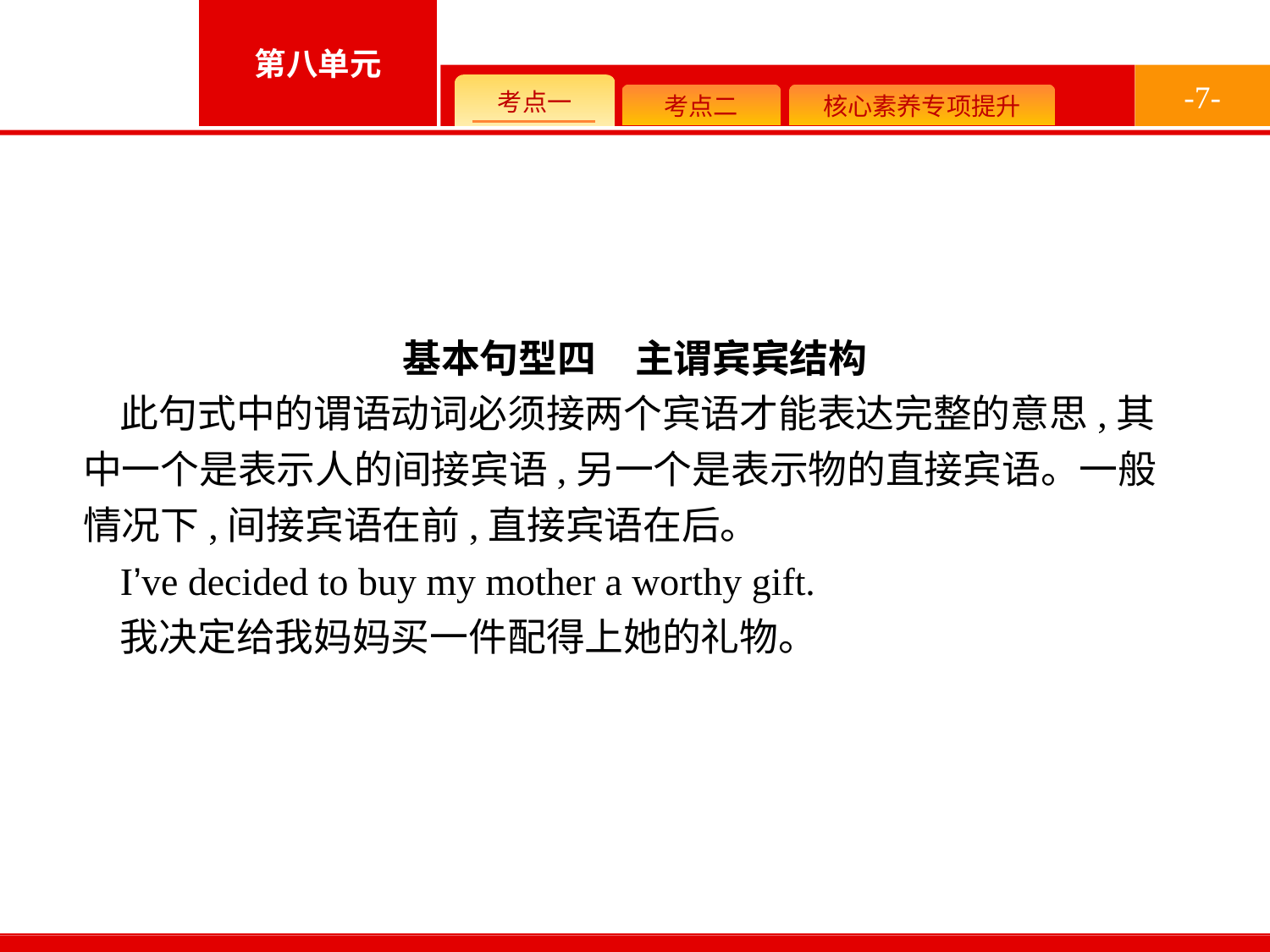

-7-
基本句型四　主谓宾宾结构
此句式中的谓语动词必须接两个宾语才能表达完整的意思,其中一个是表示人的间接宾语,另一个是表示物的直接宾语。一般情况下,间接宾语在前,直接宾语在后。
I’ve decided to buy my mother a worthy gift.
我决定给我妈妈买一件配得上她的礼物。